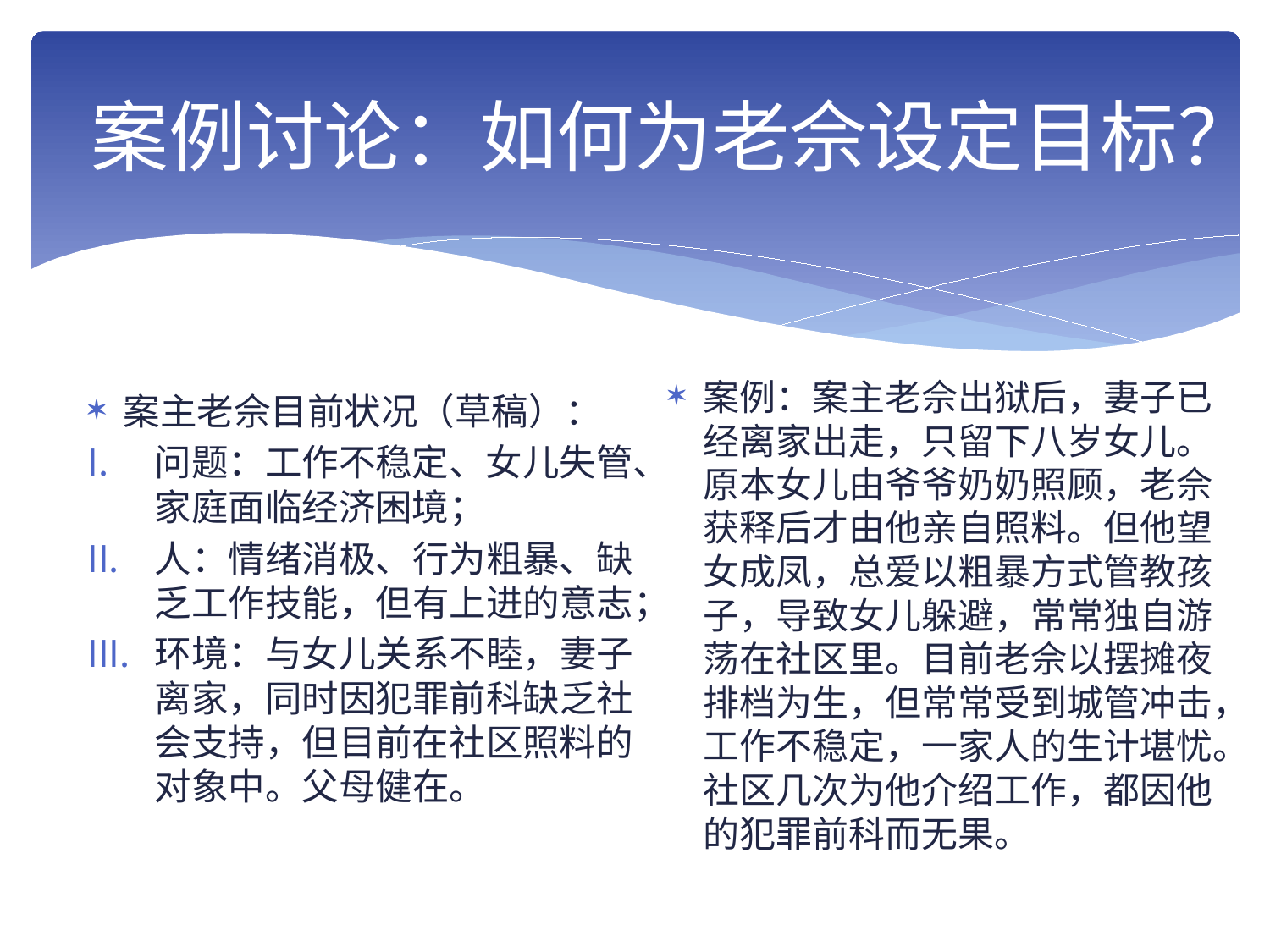

# 案例讨论：如何为老佘设定目标？
案例：案主老佘出狱后，妻子已经离家出走，只留下八岁女儿。原本女儿由爷爷奶奶照顾，老佘获释后才由他亲自照料。但他望女成凤，总爱以粗暴方式管教孩子，导致女儿躲避，常常独自游荡在社区里。目前老佘以摆摊夜排档为生，但常常受到城管冲击，工作不稳定，一家人的生计堪忧。社区几次为他介绍工作，都因他的犯罪前科而无果。
案主老佘目前状况（草稿）：
问题：工作不稳定、女儿失管、家庭面临经济困境；
人：情绪消极、行为粗暴、缺乏工作技能，但有上进的意志；
环境：与女儿关系不睦，妻子离家，同时因犯罪前科缺乏社会支持，但目前在社区照料的对象中。父母健在。